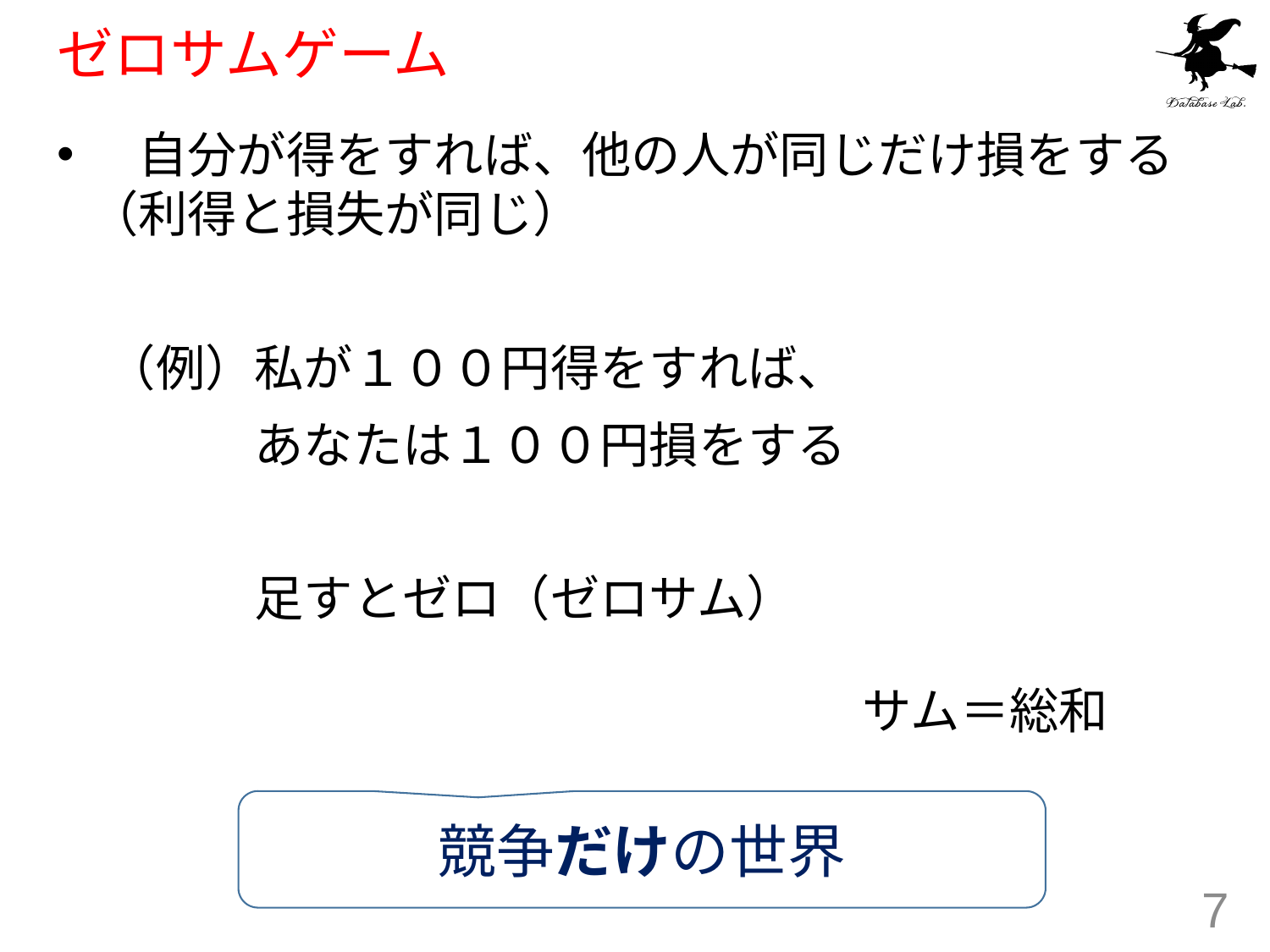

# ゼロサムゲーム
　自分が得をすれば、他の人が同じだけ損をする（利得と損失が同じ）

　（例）私が１００円得をすれば、
　　　　あなたは１００円損をする

　　　　足すとゼロ（ゼロサム）

サム＝総和
競争だけの世界
7